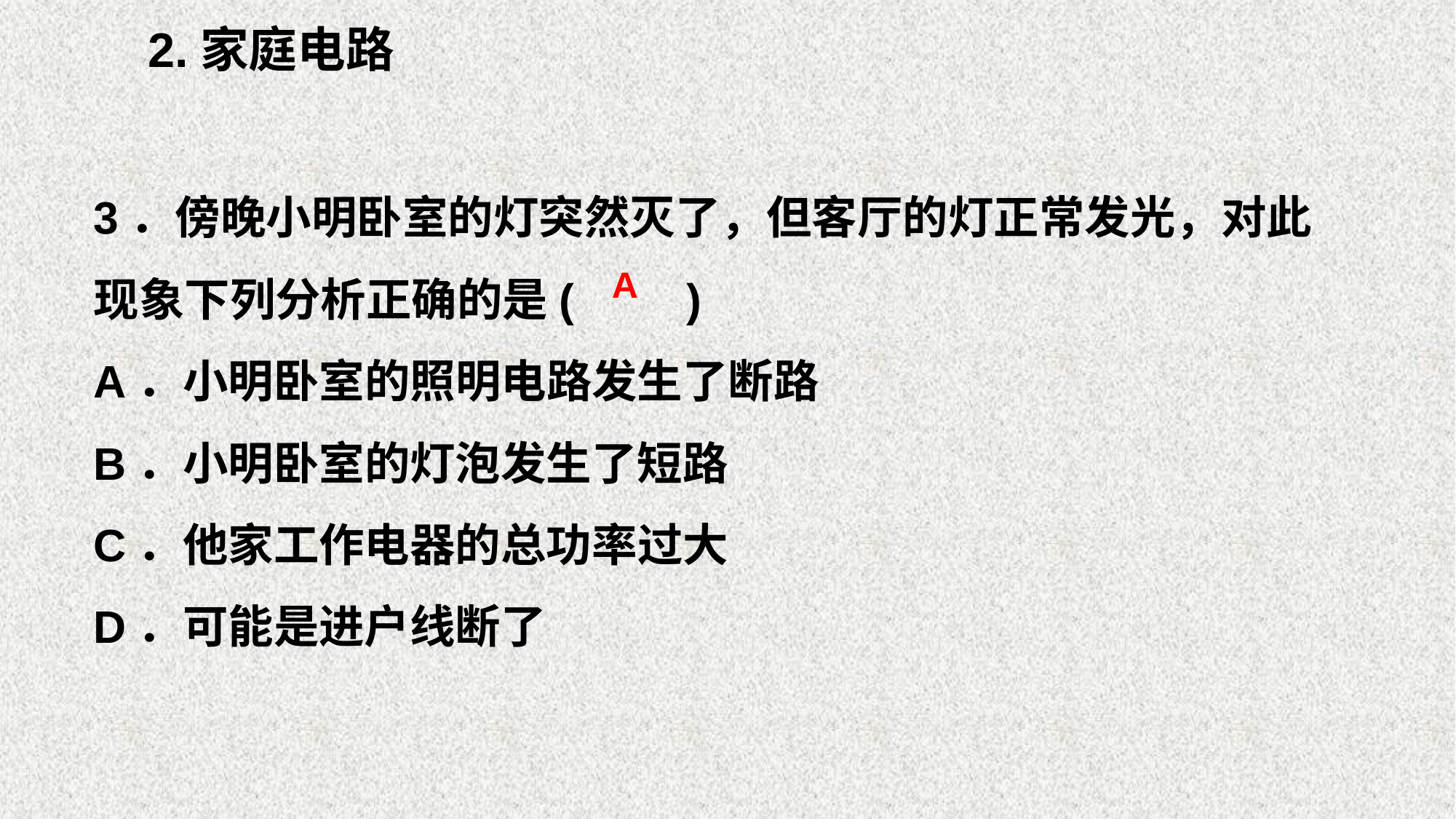

2.家庭电路
3．傍晚小明卧室的灯突然灭了，但客厅的灯正常发光，对此现象下列分析正确的是(　　)
A．小明卧室的照明电路发生了断路
B．小明卧室的灯泡发生了短路
C．他家工作电器的总功率过大
D．可能是进户线断了
A